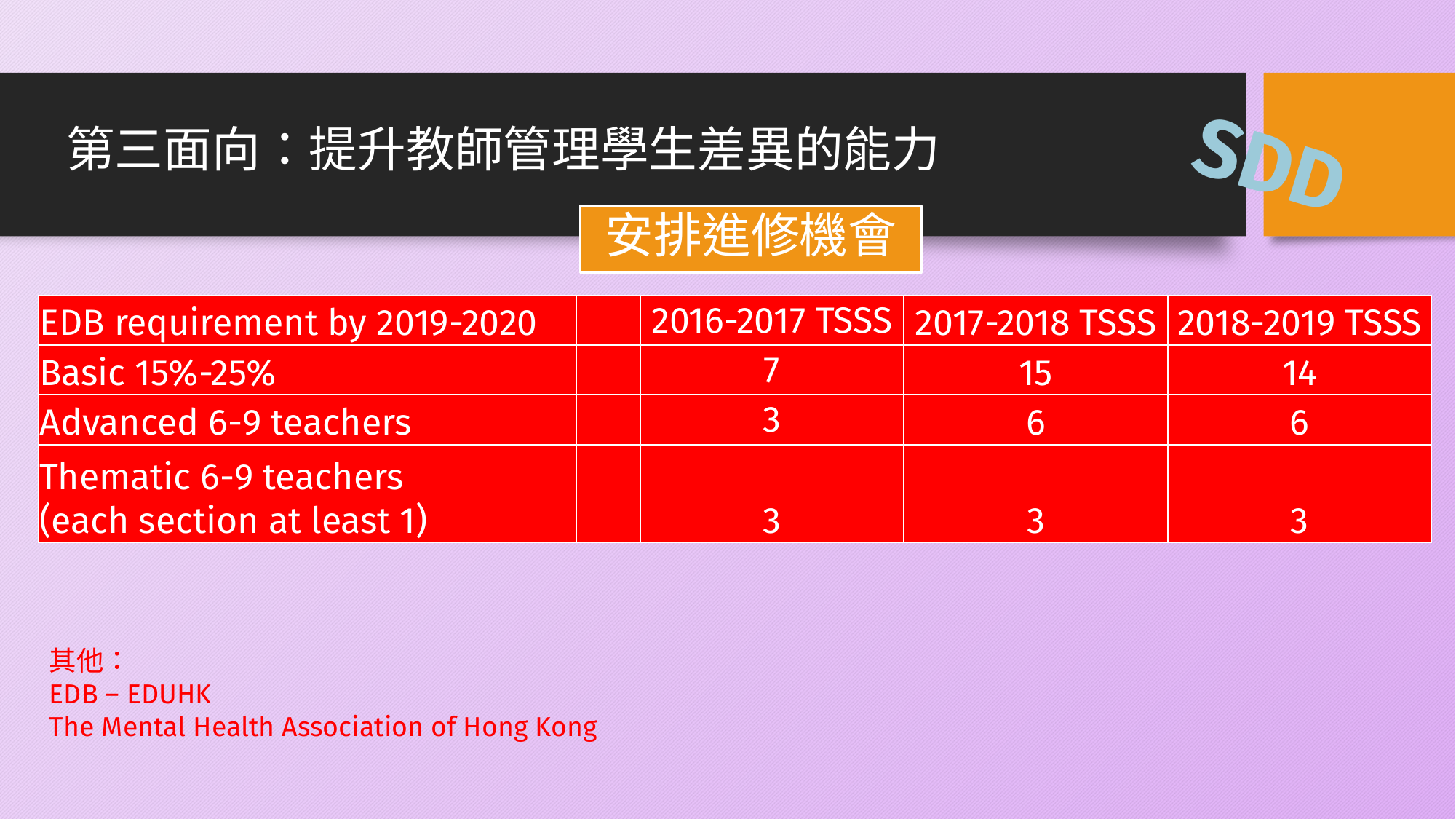

SDD
第三面向：提升教師管理學生差異的能力
安排進修機會
| EDB requirement by 2019-2020 |  | 2016-2017 TSSS | 2017-2018 TSSS | 2018-2019 TSSS |
| --- | --- | --- | --- | --- |
| Basic 15%-25% |  | 7 | 15 | 14 |
| Advanced 6-9 teachers |  | 3 | 6 | 6 |
| Thematic 6-9 teachers (each section at least 1) |  | 3 | 3 | 3 |
其他：
EDB – EDUHK
The Mental Health Association of Hong Kong